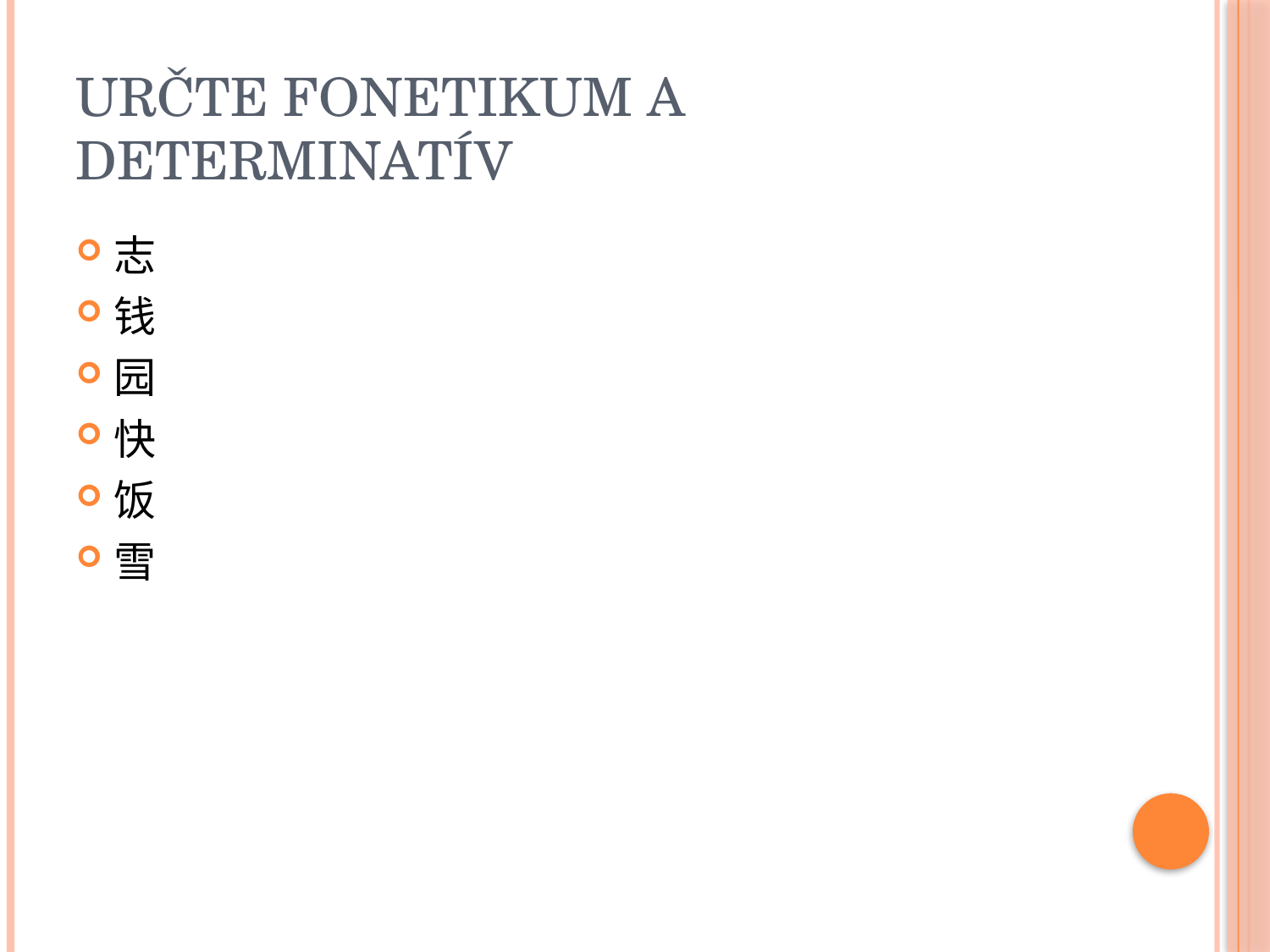

# Určte fonetikum a determinatív
志
钱
园
快
饭
雪